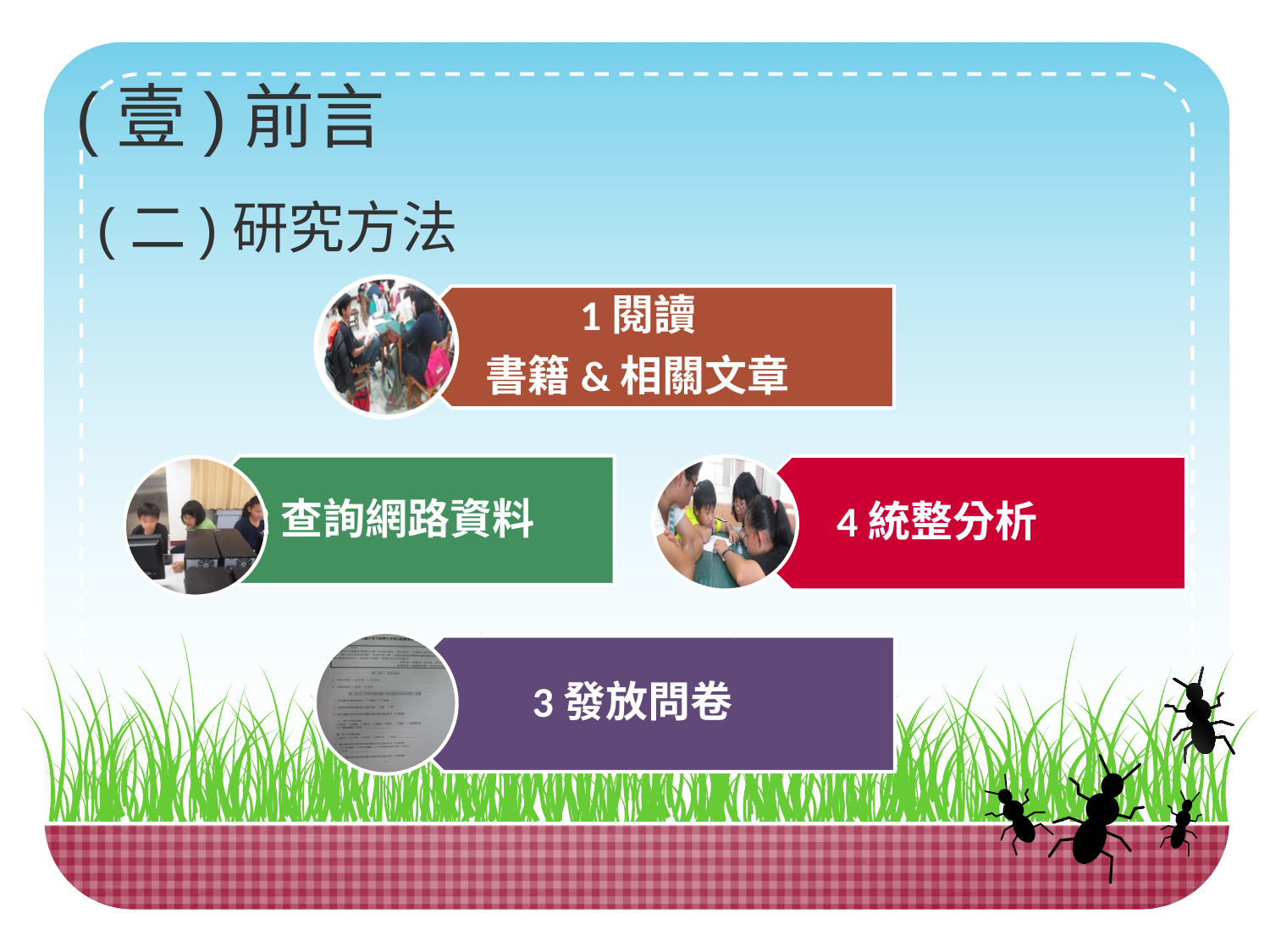

(壹)前言
4統整分析
(二)研究方法

1閱讀
書籍&相關文章
2查詢網路資料
3發放問卷